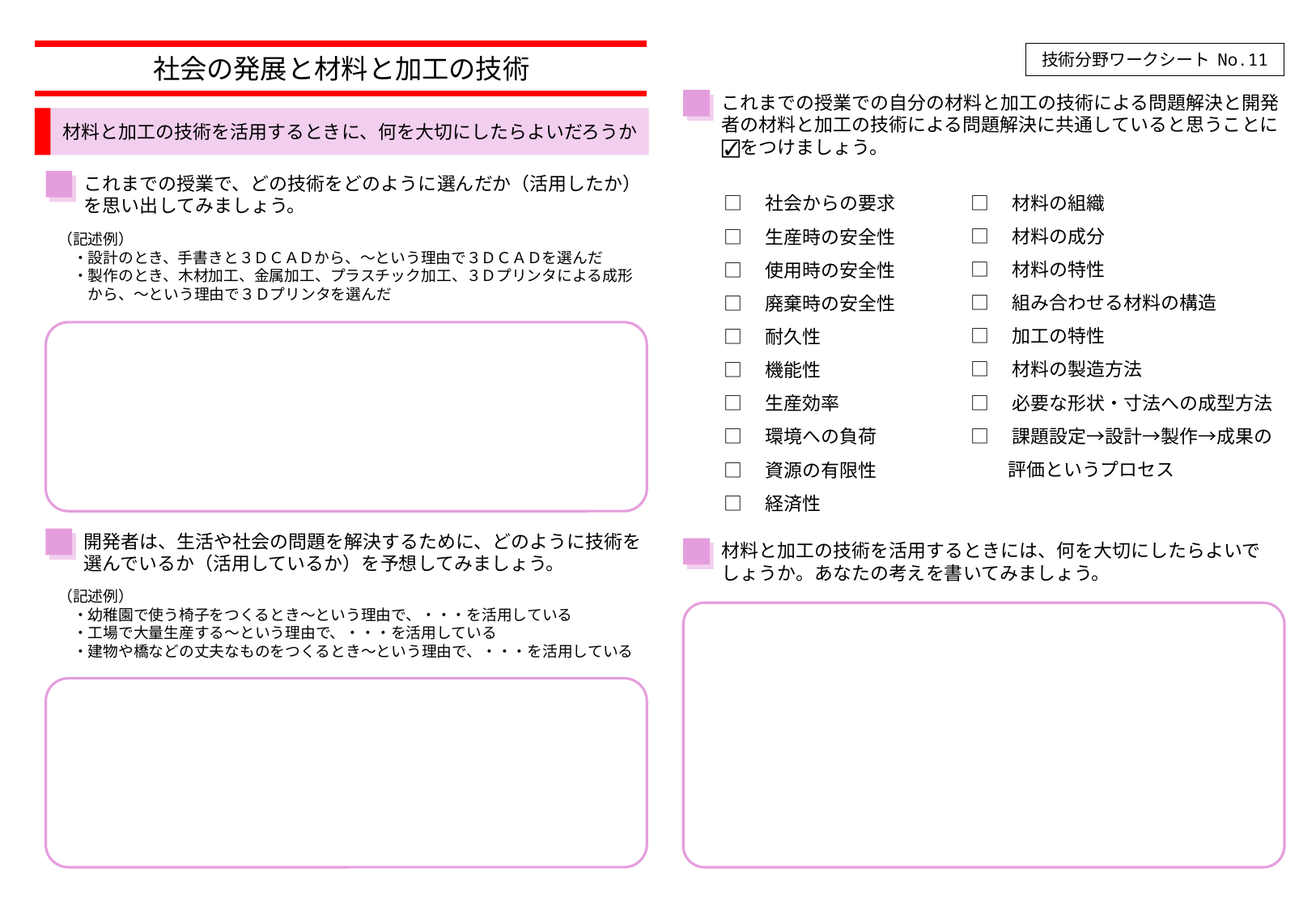

技術分野ワークシート No.11
社会の発展と材料と加工の技術
これまでの授業での自分の材料と加工の技術による問題解決と開発者の材料と加工の技術による問題解決に共通していると思うことに☑をつけましょう。

材料と加工の技術を活用するときに、何を大切にしたらよいだろうか
これまでの授業で、どの技術をどのように選んだか（活用したか）を思い出してみましょう。

□　材料の組織
□　材料の成分
□　材料の特性
□　組み合わせる材料の構造
□　加工の特性
□　材料の製造方法
□　必要な形状・寸法への成型方法
□　課題設定→設計→製作→成果の
　　評価というプロセス
□　社会からの要求
□　生産時の安全性
□　使用時の安全性
□　廃棄時の安全性
□　耐久性
□　機能性
□　生産効率
□　環境への負荷
□　資源の有限性
□　経済性
（記述例）
　・設計のとき、手書きと３ＤＣＡＤから、～という理由で３ＤＣＡＤを選んだ
　・製作のとき、木材加工、金属加工、プラスチック加工、３Ｄプリンタによる成形
　　から、～という理由で３Ｄプリンタを選んだ

開発者は、生活や社会の問題を解決するために、どのように技術を選んでいるか（活用しているか）を予想してみましょう。

材料と加工の技術を活用するときには、何を大切にしたらよいでしょうか。あなたの考えを書いてみましょう。

（記述例）
　・幼稚園で使う椅子をつくるとき～という理由で、・・・を活用している
　・工場で大量生産する～という理由で、・・・を活用している
　・建物や橋などの丈夫なものをつくるとき～という理由で、・・・を活用している